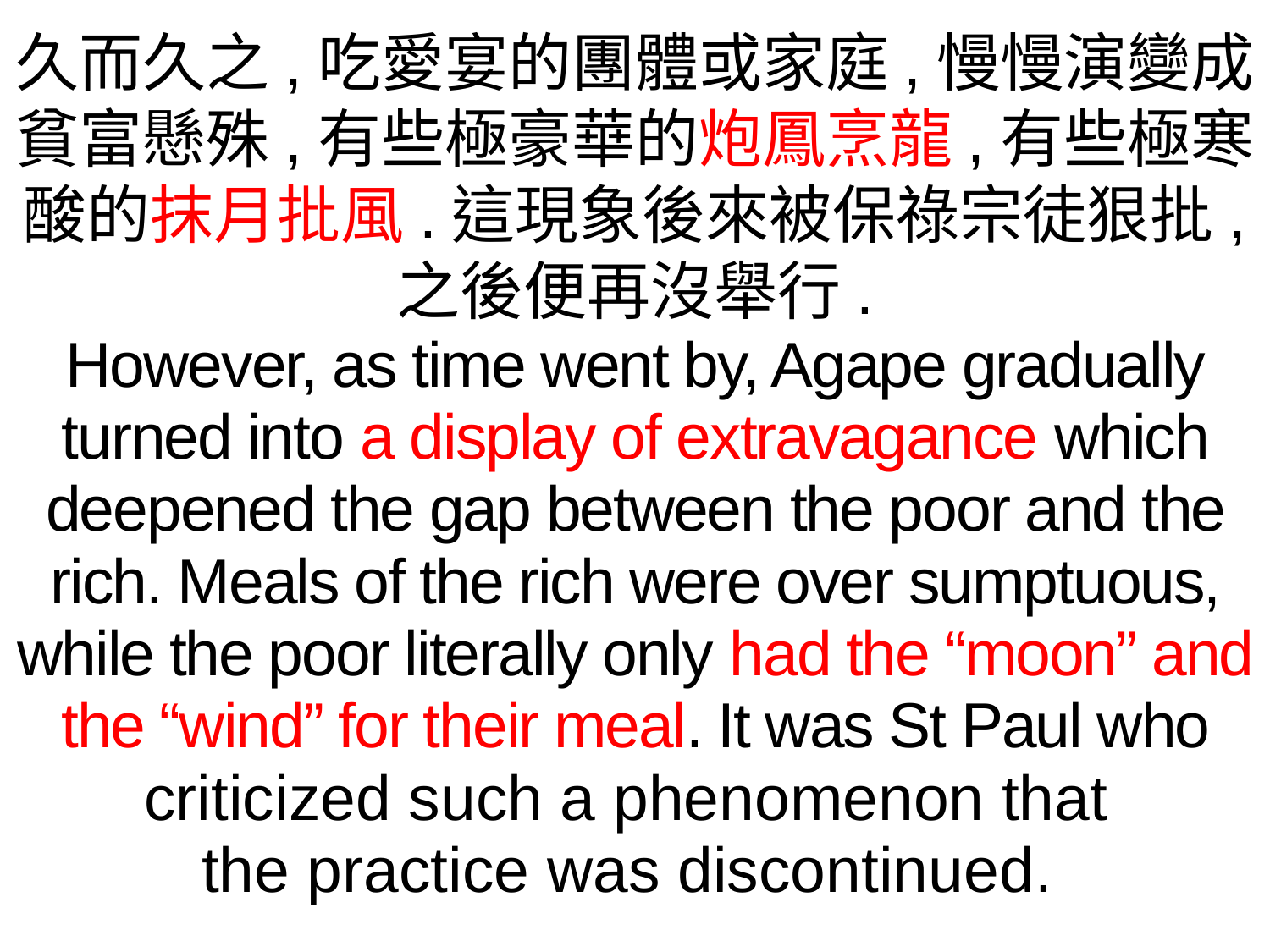

久而久之,吃愛宴的團體或家庭,慢慢演變成貧富懸殊,有些極豪華的炮鳳烹龍,有些極寒酸的抹月批風.這現象後來被保祿宗徒狠批,
之後便再沒舉行.
However, as time went by, Agape gradually turned into a display of extravagance which deepened the gap between the poor and the rich. Meals of the rich were over sumptuous, while the poor literally only had the “moon” and the “wind” for their meal. It was St Paul who criticized such a phenomenon that
the practice was discontinued.